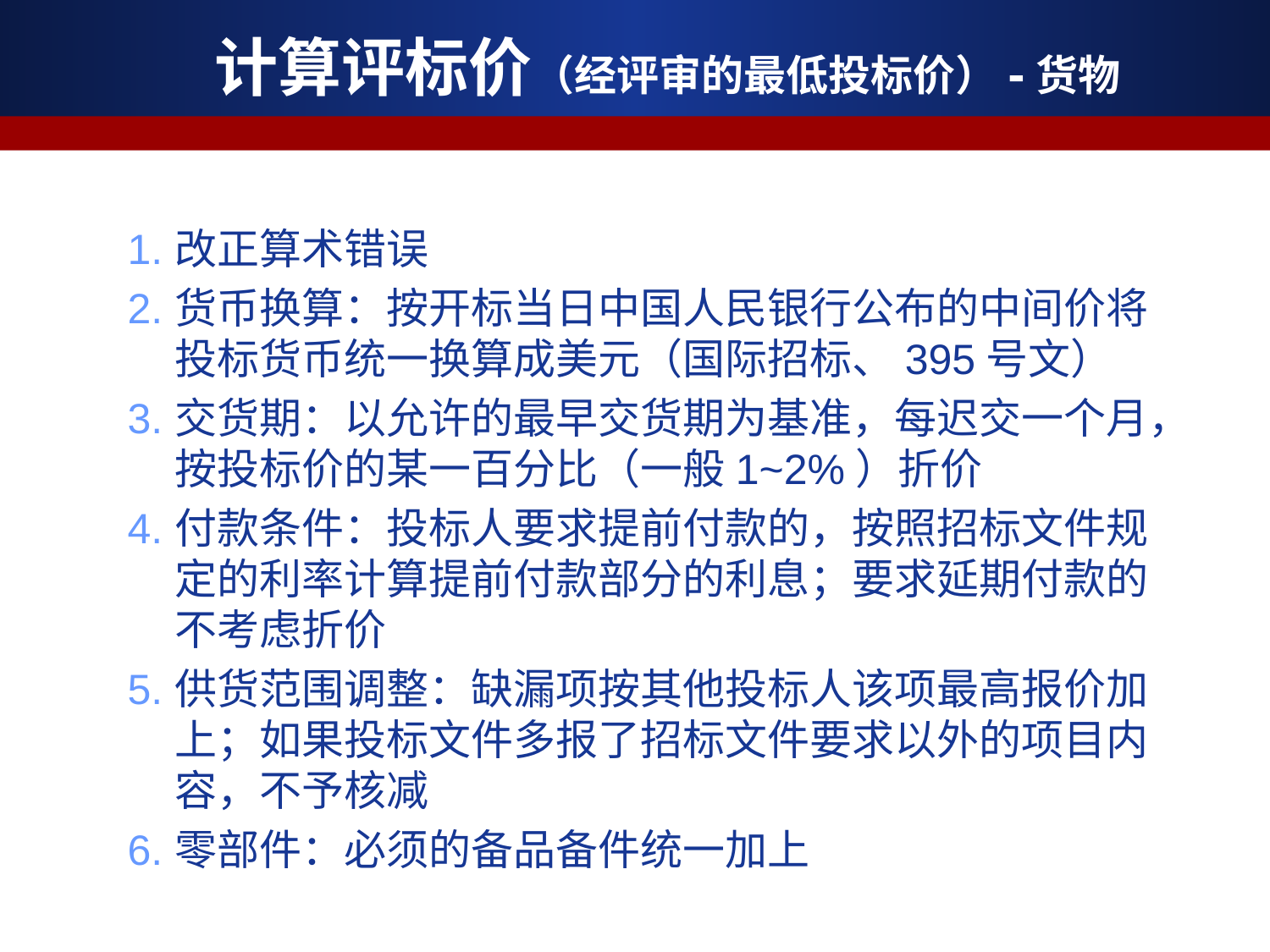

# 计算评标价（经评审的最低投标价）-货物
改正算术错误
货币换算：按开标当日中国人民银行公布的中间价将投标货币统一换算成美元（国际招标、395号文）
交货期：以允许的最早交货期为基准，每迟交一个月，按投标价的某一百分比（一般1~2%）折价
付款条件：投标人要求提前付款的，按照招标文件规定的利率计算提前付款部分的利息；要求延期付款的不考虑折价
供货范围调整：缺漏项按其他投标人该项最高报价加上；如果投标文件多报了招标文件要求以外的项目内容，不予核减
零部件：必须的备品备件统一加上